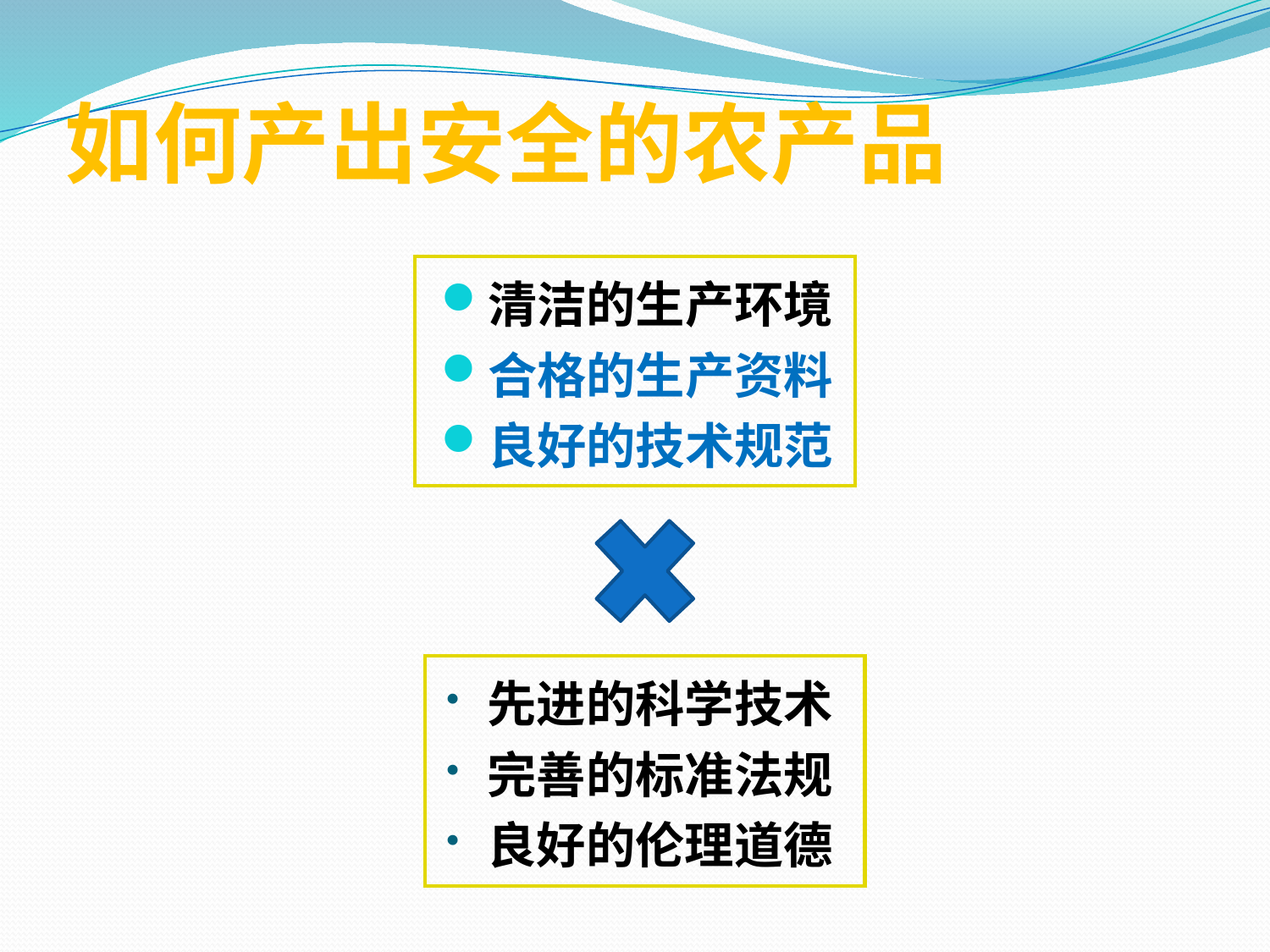

# 如何产出安全的农产品
清洁的生产环境
合格的生产资料
良好的技术规范

先进的科学技术
完善的标准法规
良好的伦理道德